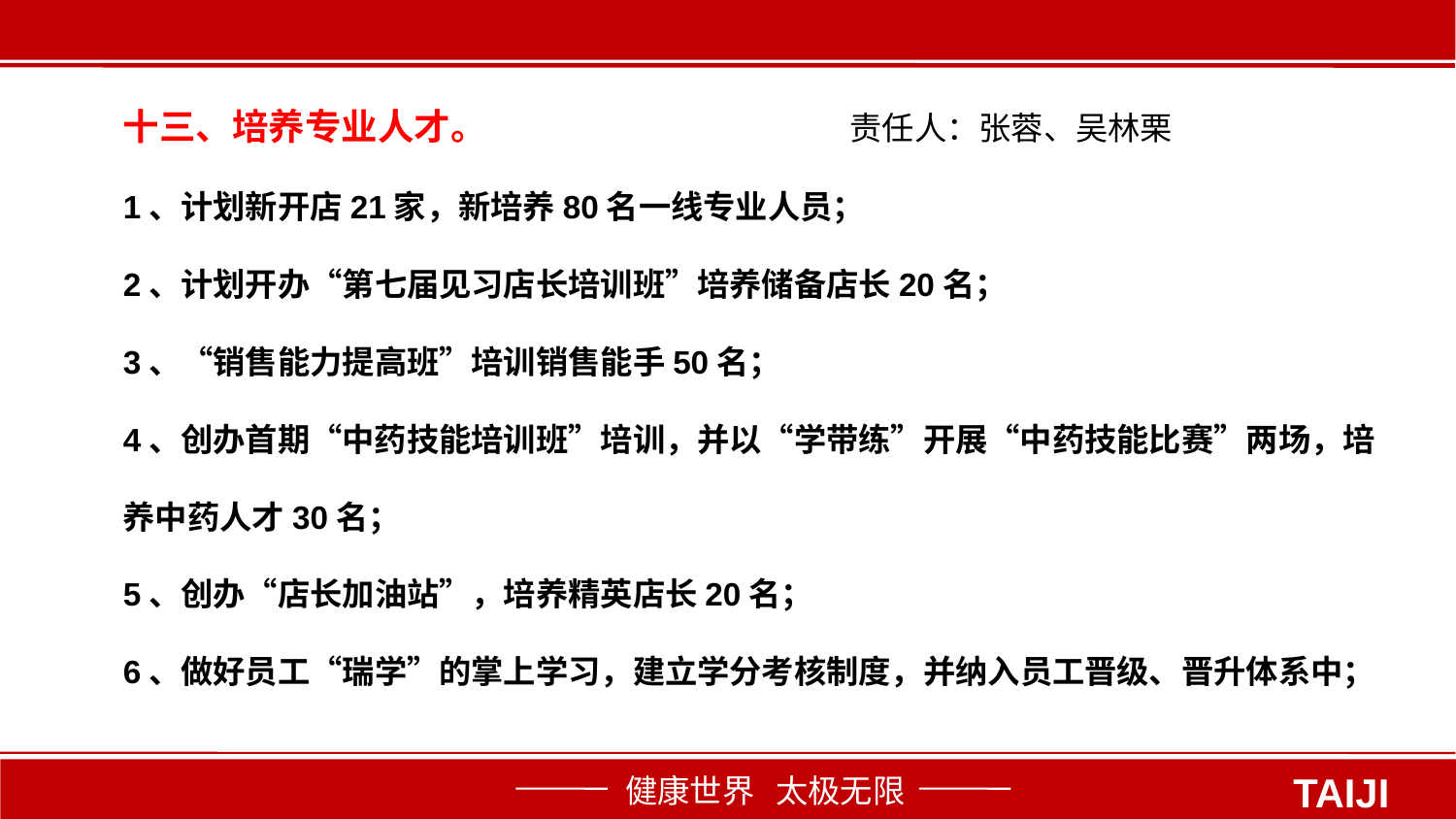

十三、培养专业人才。                                            责任人：张蓉、吴林栗
1、计划新开店21家，新培养80名一线专业人员；
2、计划开办“第七届见习店长培训班”培养储备店长20名；
3、“销售能力提高班”培训销售能手50名；
4、创办首期“中药技能培训班”培训，并以“学带练”开展“中药技能比赛”两场，培养中药人才30名；
5、创办“店长加油站”，培养精英店长20名；
6、做好员工“瑞学”的掌上学习，建立学分考核制度，并纳入员工晋级、晋升体系中；